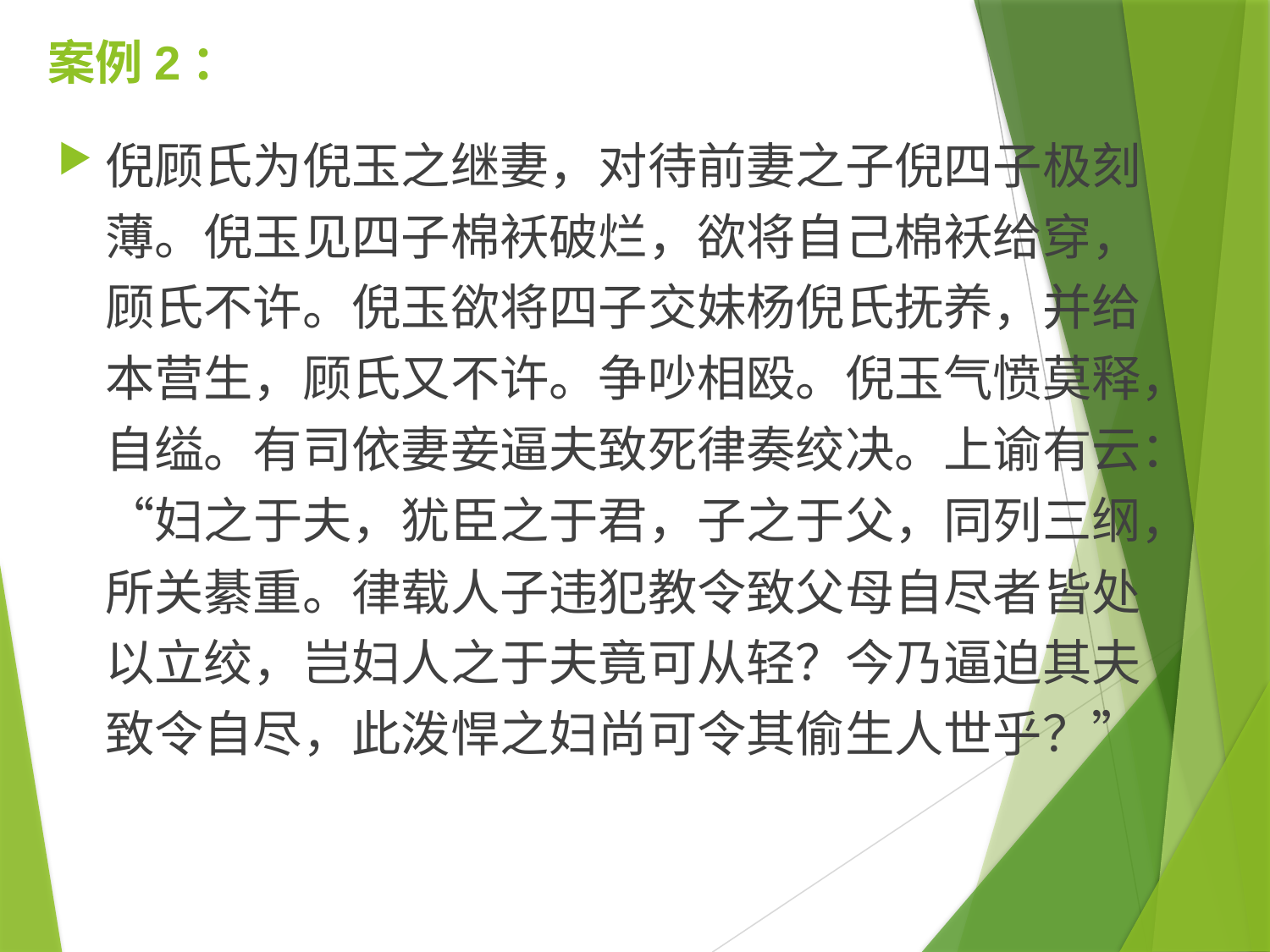

# 案例2：
倪顾氏为倪玉之继妻，对待前妻之子倪四子极刻薄。倪玉见四子棉袄破烂，欲将自己棉袄给穿，顾氏不许。倪玉欲将四子交妹杨倪氏抚养，并给本营生，顾氏又不许。争吵相殴。倪玉气愤莫释，自缢。有司依妻妾逼夫致死律奏绞决。上谕有云：“妇之于夫，犹臣之于君，子之于父，同列三纲，所关綦重。律载人子违犯教令致父母自尽者皆处以立绞，岂妇人之于夫竟可从轻？今乃逼迫其夫致令自尽，此泼悍之妇尚可令其偷生人世乎？”